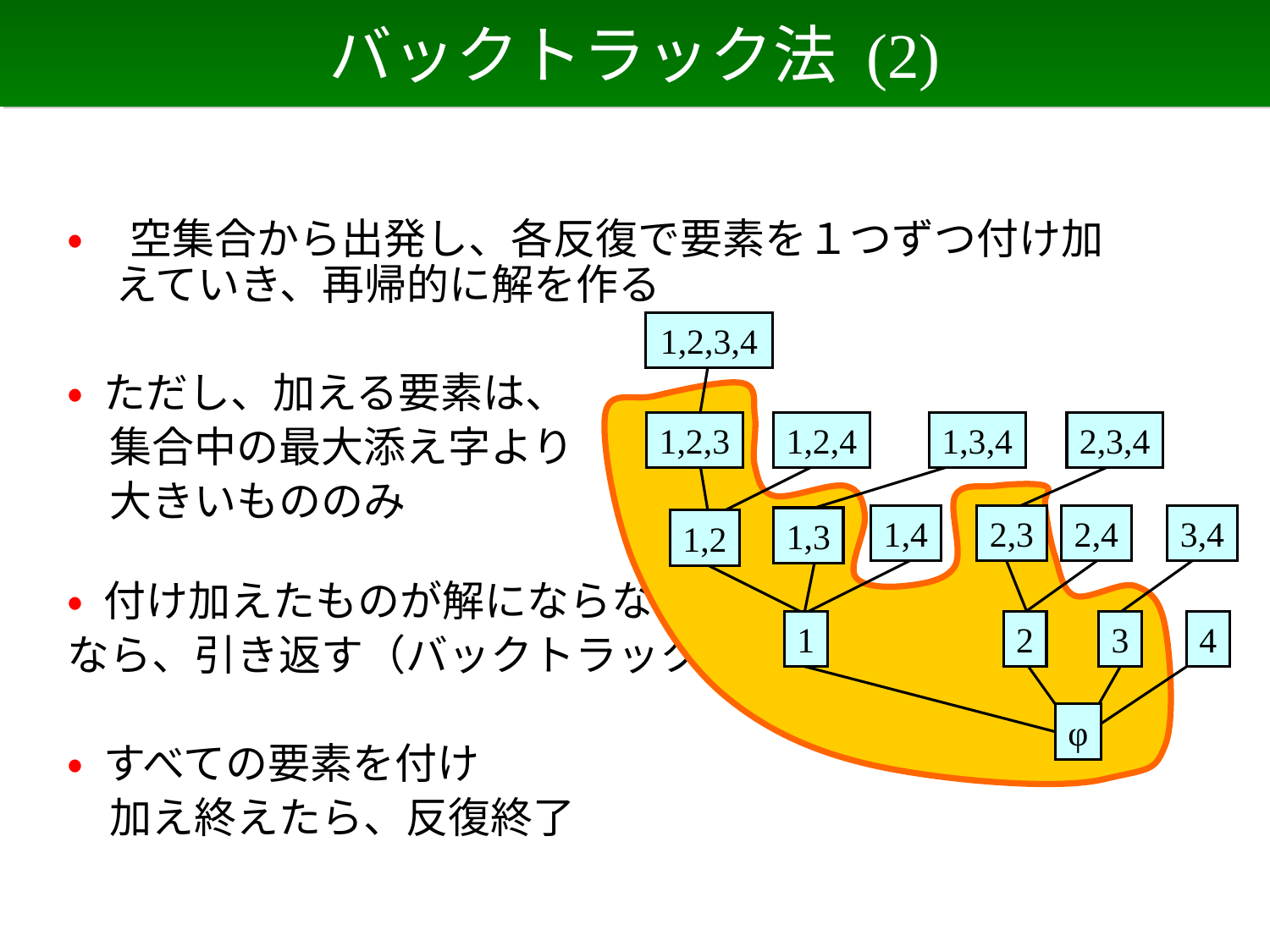

# バックトラック法 (2)
• 空集合から出発し、各反復で要素を１つずつ付け加えていき、再帰的に解を作る

• ただし、加える要素は、
　集合中の最大添え字より
　大きいもののみ
• 付け加えたものが解にならない
なら、引き返す（バックトラック）

• すべての要素を付け
　加え終えたら、反復終了
1,2,3,4

1,2,3
1,2,4
1,3,4
2,3,4

1,4
2,3
2,4
3,4
1,3
1,2

1
2
3
4

φ